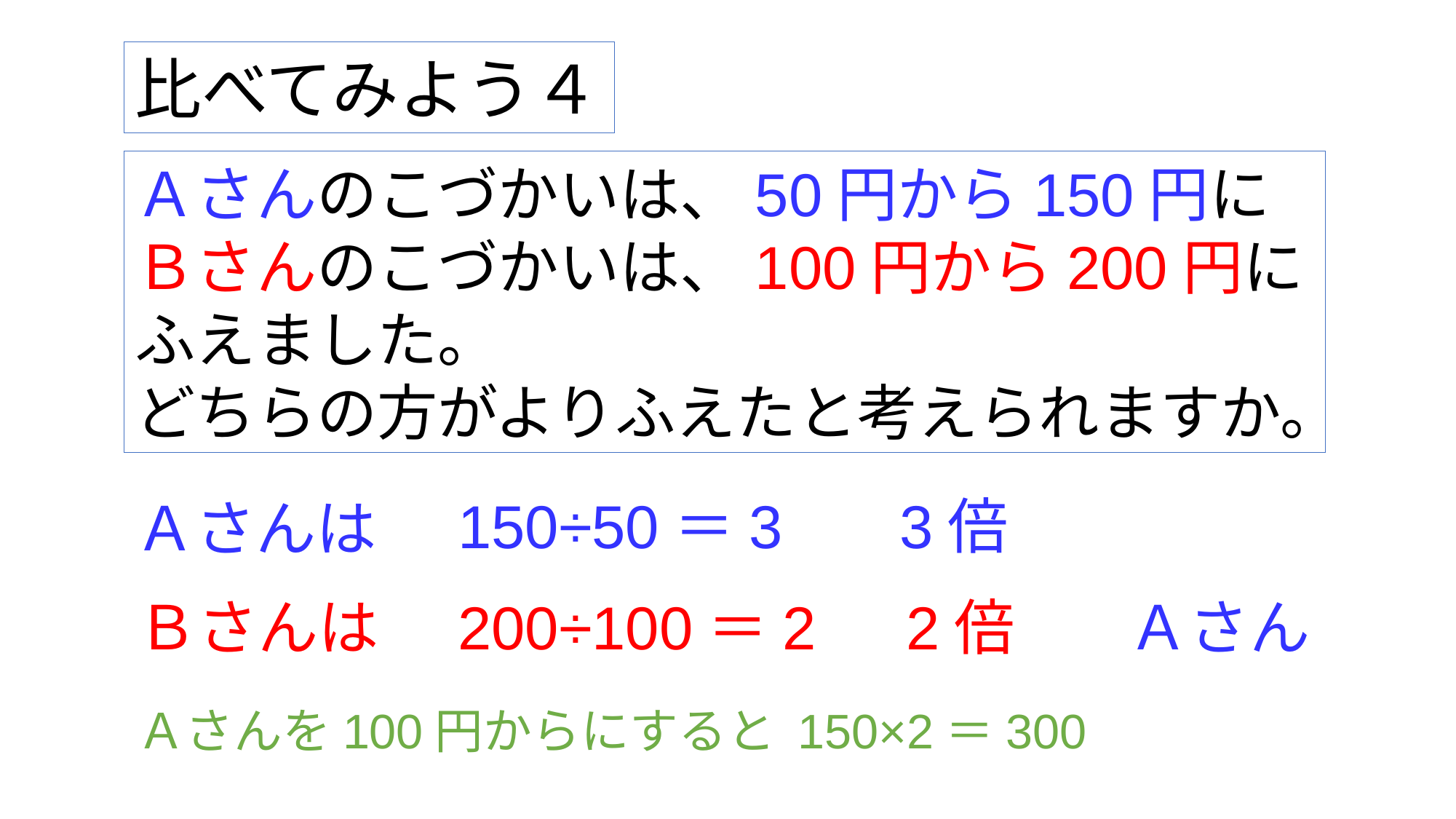

比べてみよう４
Ａさんのこづかいは、50円から150円に
Ｂさんのこづかいは、100円から200円に
ふえました。
どちらの方がよりふえたと考えられますか。
150÷50＝3　  3倍
Ａさんは
Ｂさんは
200÷100＝2　2倍
Ａさん
Ａさんを100円からにすると 150×2＝300